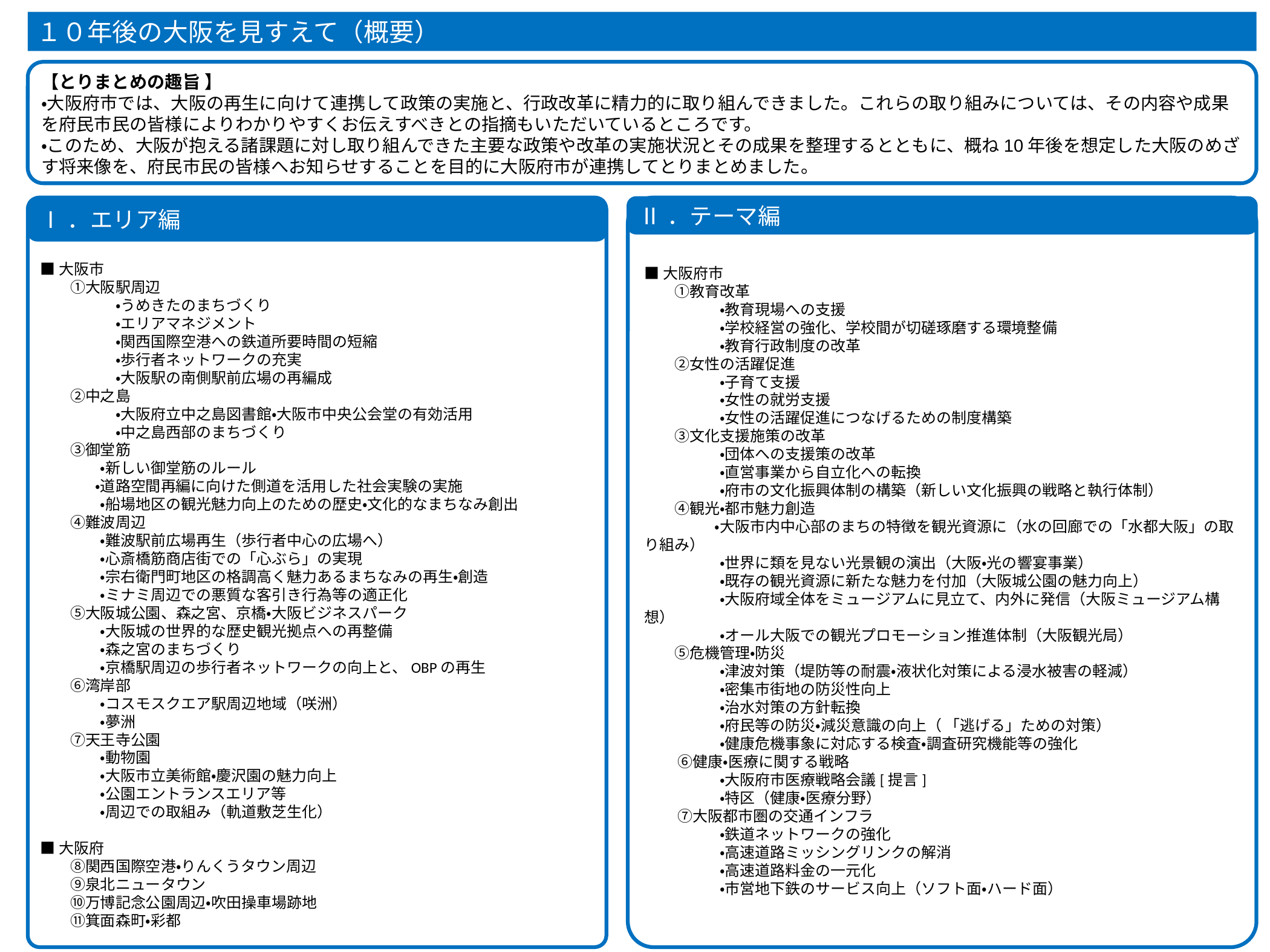

１０年後の大阪を見すえて（概要）
#
【とりまとめの趣旨 】
・大阪府市では、大阪の再生に向けて連携して政策の実施と、行政改革に精力的に取り組んできました。これらの取り組みについては、その内容や成果を府民市民の皆様によりわかりやすくお伝えすべきとの指摘もいただいているところです。
・このため、大阪が抱える諸課題に対し取り組んできた主要な政策や改革の実施状況とその成果を整理するとともに、概ね10年後を想定した大阪のめざす将来像を、府民市民の皆様へお知らせすることを目的に大阪府市が連携してとりまとめました。

■大阪市
　　①大阪駅周辺
　　　　　・うめきたのまちづくり
　　　　　・エリアマネジメント
　　　　　・関西国際空港への鉄道所要時間の短縮
　　　　　・歩行者ネットワークの充実
　　　　　・大阪駅の南側駅前広場の再編成
　　②中之島
　　　　　・大阪府立中之島図書館・大阪市中央公会堂の有効活用
　　　　　・中之島西部のまちづくり
　　③御堂筋
　　　　・新しい御堂筋のルール
　　   　・道路空間再編に向けた側道を活用した社会実験の実施
　　　　・船場地区の観光魅力向上のための歴史・文化的なまちなみ創出
　　④難波周辺
　　　　・難波駅前広場再生（歩行者中心の広場へ）
　　　　・心斎橋筋商店街での「心ぶら」の実現
　　　　・宗右衛門町地区の格調高く魅力あるまちなみの再生・創造
　　　　・ミナミ周辺での悪質な客引き行為等の適正化
　　⑤大阪城公園、森之宮、京橋・大阪ビジネスパーク
　　　　・大阪城の世界的な歴史観光拠点への再整備
　　　　・森之宮のまちづくり
　　　　・京橋駅周辺の歩行者ネットワークの向上と、OBPの再生
　　⑥湾岸部
　　　　・コスモスクエア駅周辺地域（咲洲）
　　　　・夢洲
　　⑦天王寺公園
　　　　・動物園
　　　　・大阪市立美術館・慶沢園の魅力向上
　　　　・公園エントランスエリア等
　　　　・周辺での取組み（軌道敷芝生化）

■大阪府
　　⑧関西国際空港・りんくうタウン周辺
　　⑨泉北ニュータウン
　　⑩万博記念公園周辺・吹田操車場跡地
　　⑪箕面森町・彩都
Ⅰ．エリア編

■大阪府市
　　①教育改革
　　　　　・教育現場への支援
　　　　　・学校経営の強化、学校間が切磋琢磨する環境整備
　　　　　・教育行政制度の改革
　　②女性の活躍促進
　　　　　・子育て支援
　　　　　・女性の就労支援
　　　　　・女性の活躍促進につなげるための制度構築
　　③文化支援施策の改革
　　　　　・団体への支援策の改革
　　　　　・直営事業から自立化への転換
　　　　　・府市の文化振興体制の構築（新しい文化振興の戦略と執行体制）
　　④観光・都市魅力創造
　　　　   ・大阪市内中心部のまちの特徴を観光資源に（水の回廊での「水都大阪」の取り組み）
　　　　　・世界に類を見ない光景観の演出（大阪・光の響宴事業）
　　　　　・既存の観光資源に新たな魅力を付加（大阪城公園の魅力向上）
　　　　　・大阪府域全体をミュージアムに見立て、内外に発信（大阪ミュージアム構想）
　　　　　・オール大阪での観光プロモーション推進体制（大阪観光局）
　　⑤危機管理・防災
　　　　　・津波対策（堤防等の耐震・液状化対策による浸水被害の軽減）
　　　　　・密集市街地の防災性向上
　　　　　・治水対策の方針転換
　　　　　・府民等の防災・減災意識の向上（ 「逃げる」ための対策）
　　　　　・健康危機事象に対応する検査・調査研究機能等の強化
　　 ⑥健康・医療に関する戦略
　　　　　・大阪府市医療戦略会議[提言]
　　　　　・特区（健康・医療分野）
　　 ⑦大阪都市圏の交通インフラ
　　　　　・鉄道ネットワークの強化
　　　　　・高速道路ミッシングリンクの解消
　　　　　・高速道路料金の一元化
　　　　　・市営地下鉄のサービス向上（ソフト面・ハード面）

Ⅱ．テーマ編